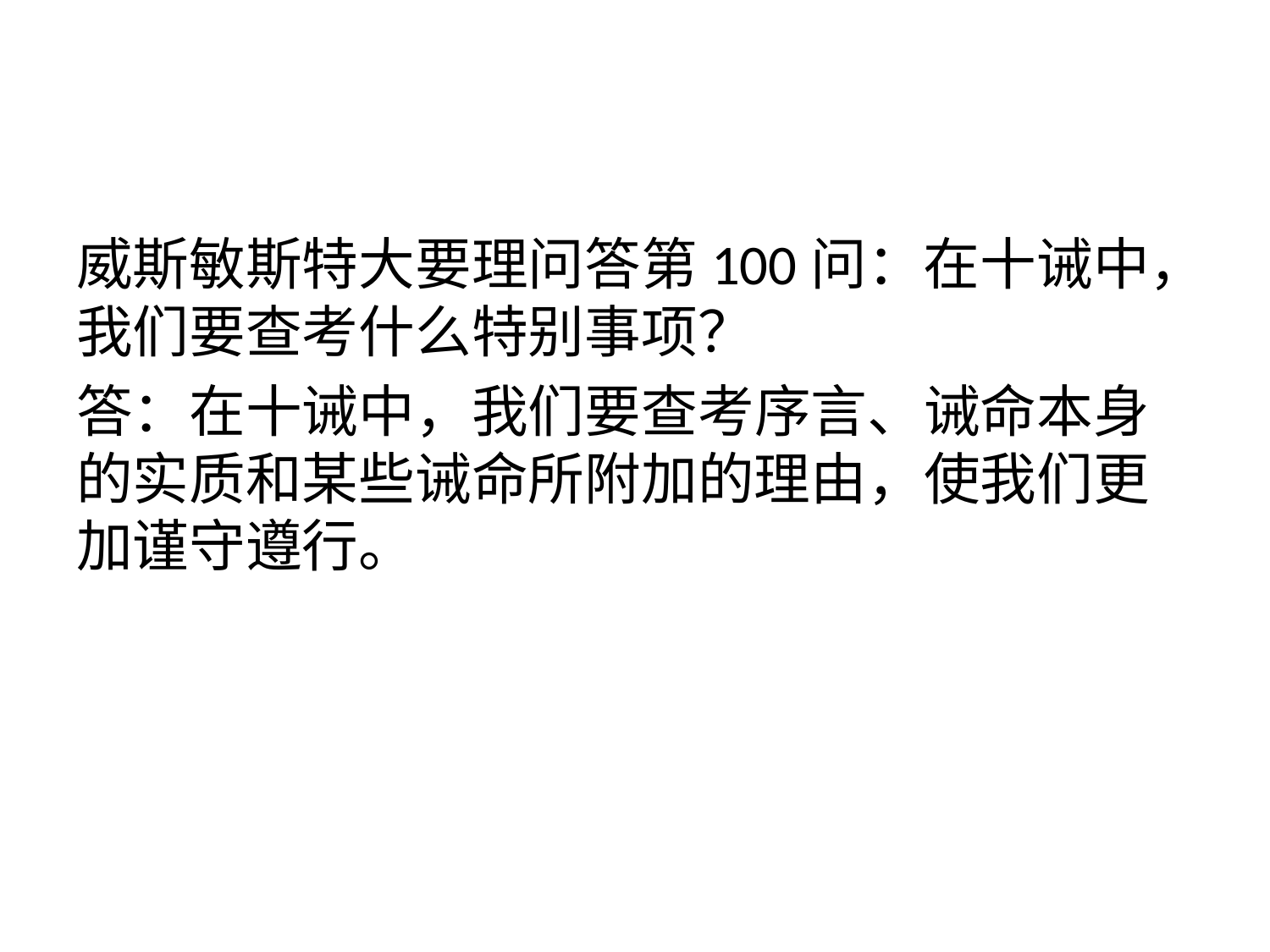

#
威斯敏斯特大要理问答第100问：在十诫中，我们要查考什么特别事项？
答：在十诫中，我们要查考序言、诫命本身的实质和某些诫命所附加的理由，使我们更加谨守遵行。